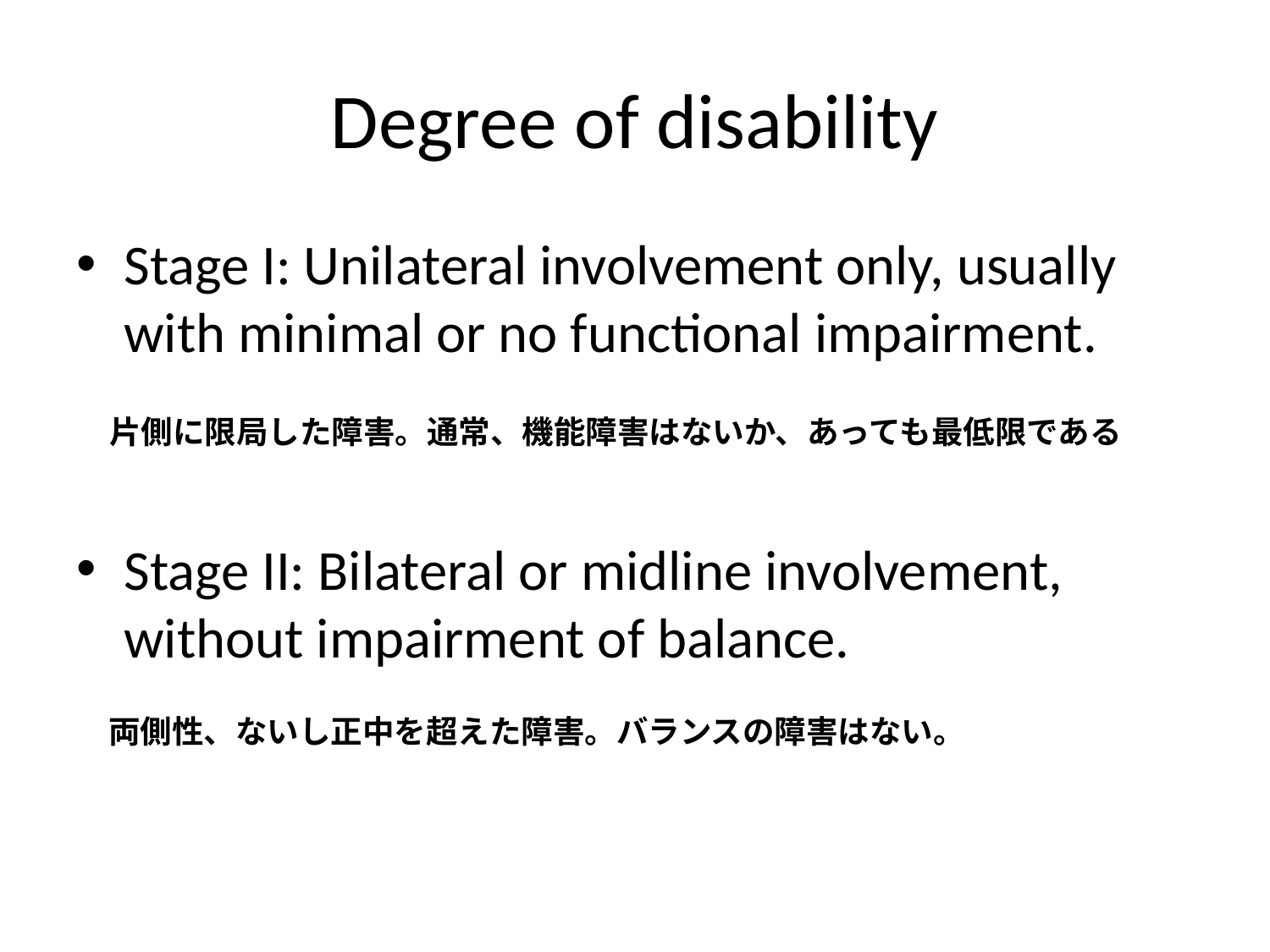

# Degree of disability
Stage I: Unilateral involvement only, usually with minimal or no functional impairment.

Stage II: Bilateral or midline involvement, without impairment of balance.
片側に限局した障害。通常、機能障害はないか、あっても最低限である
両側性、ないし正中を超えた障害。バランスの障害はない。